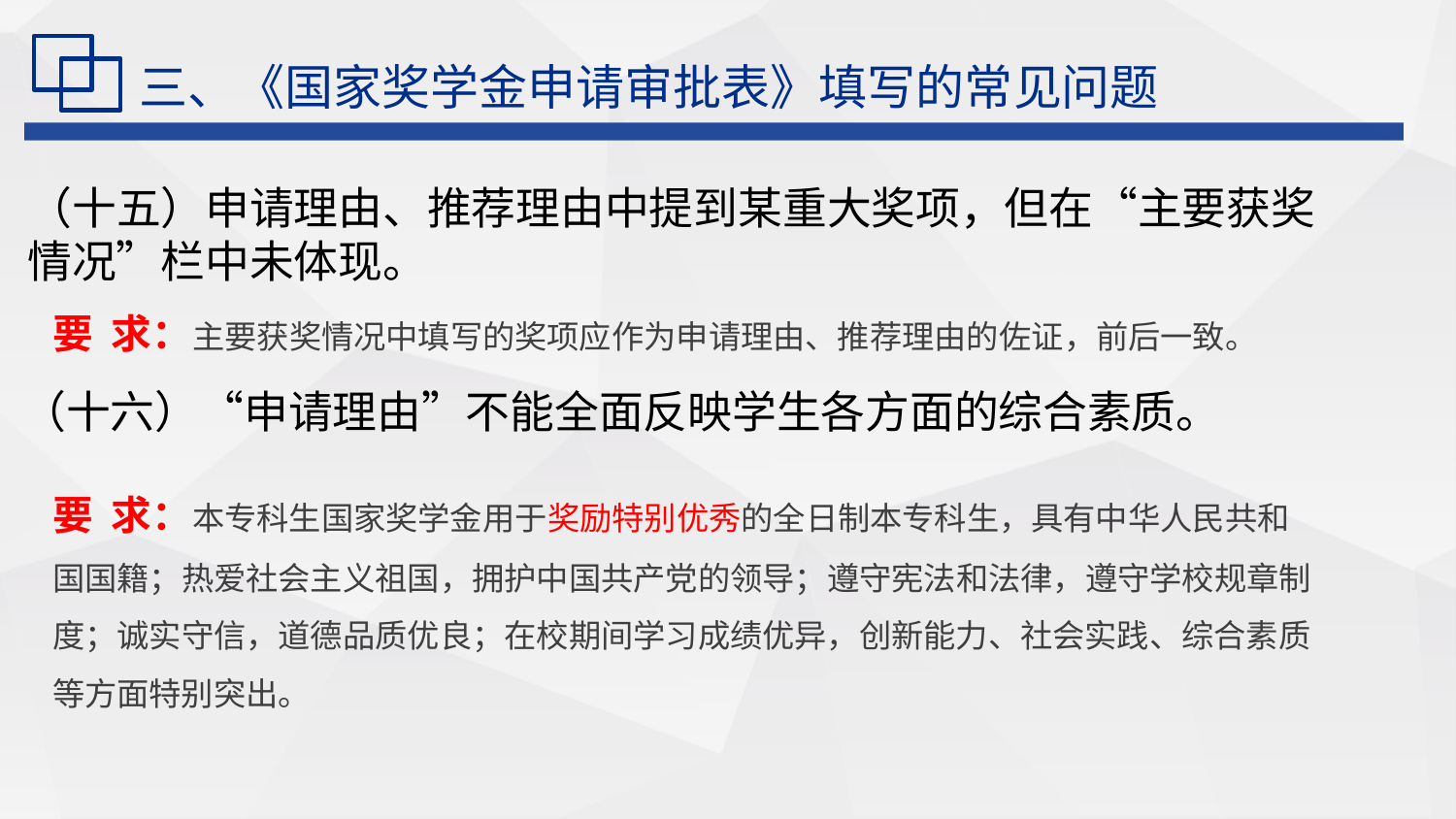

三、《国家奖学金申请审批表》填写的常见问题

（十五）申请理由、推荐理由中提到某重大奖项，但在“主要获奖情况”栏中未体现。
要  求：主要获奖情况中填写的奖项应作为申请理由、推荐理由的佐证，前后一致。
（十六）“申请理由”不能全面反映学生各方面的综合素质。
要  求：本专科生国家奖学金用于奖励特别优秀的全日制本专科生，具有中华人民共和国国籍；热爱社会主义祖国，拥护中国共产党的领导；遵守宪法和法律，遵守学校规章制度；诚实守信，道德品质优良；在校期间学习成绩优异，创新能力、社会实践、综合素质等方面特别突出。